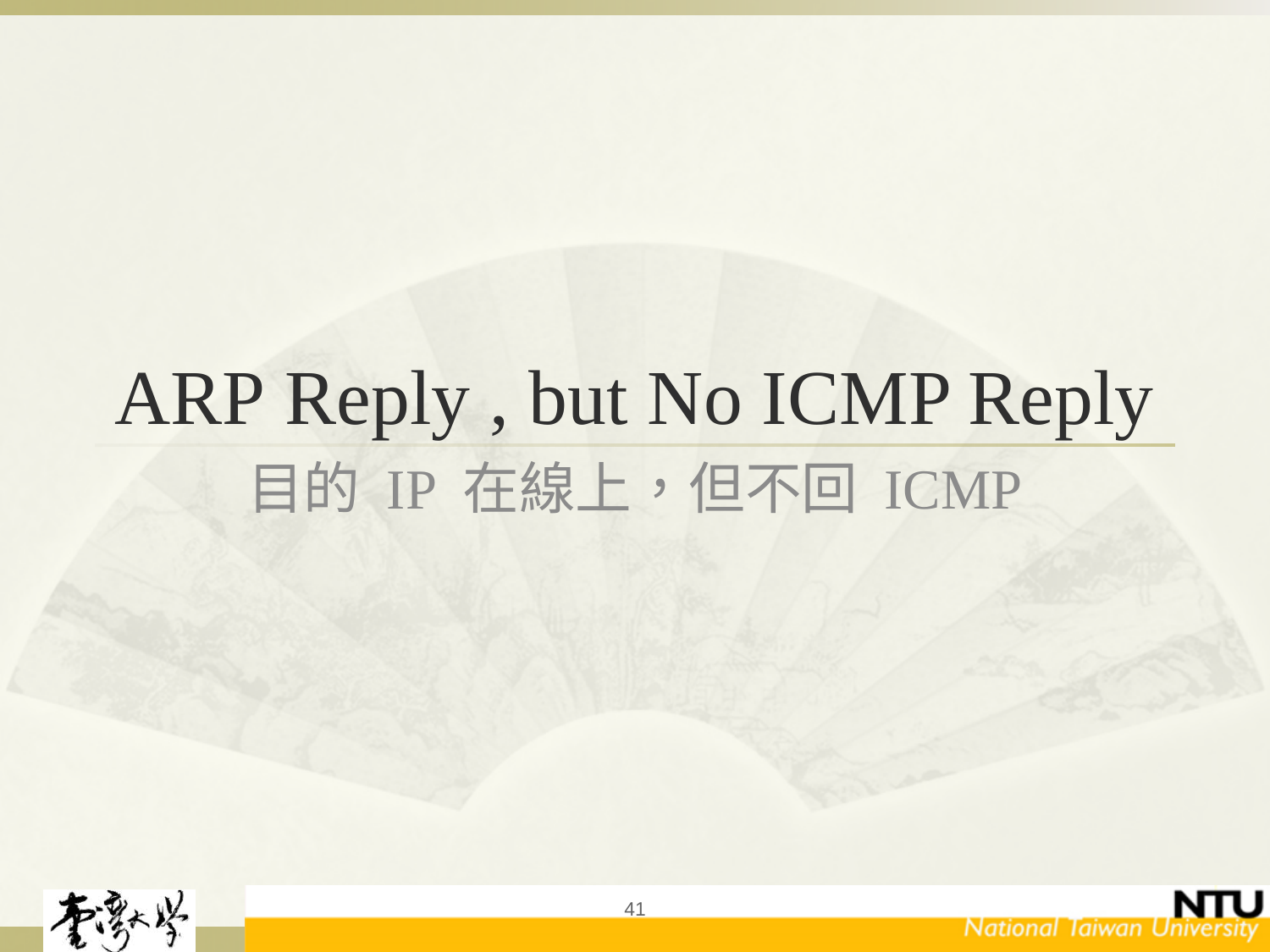

# ARP Reply , but No ICMP Reply
目的 IP 在線上，但不回 ICMP
41